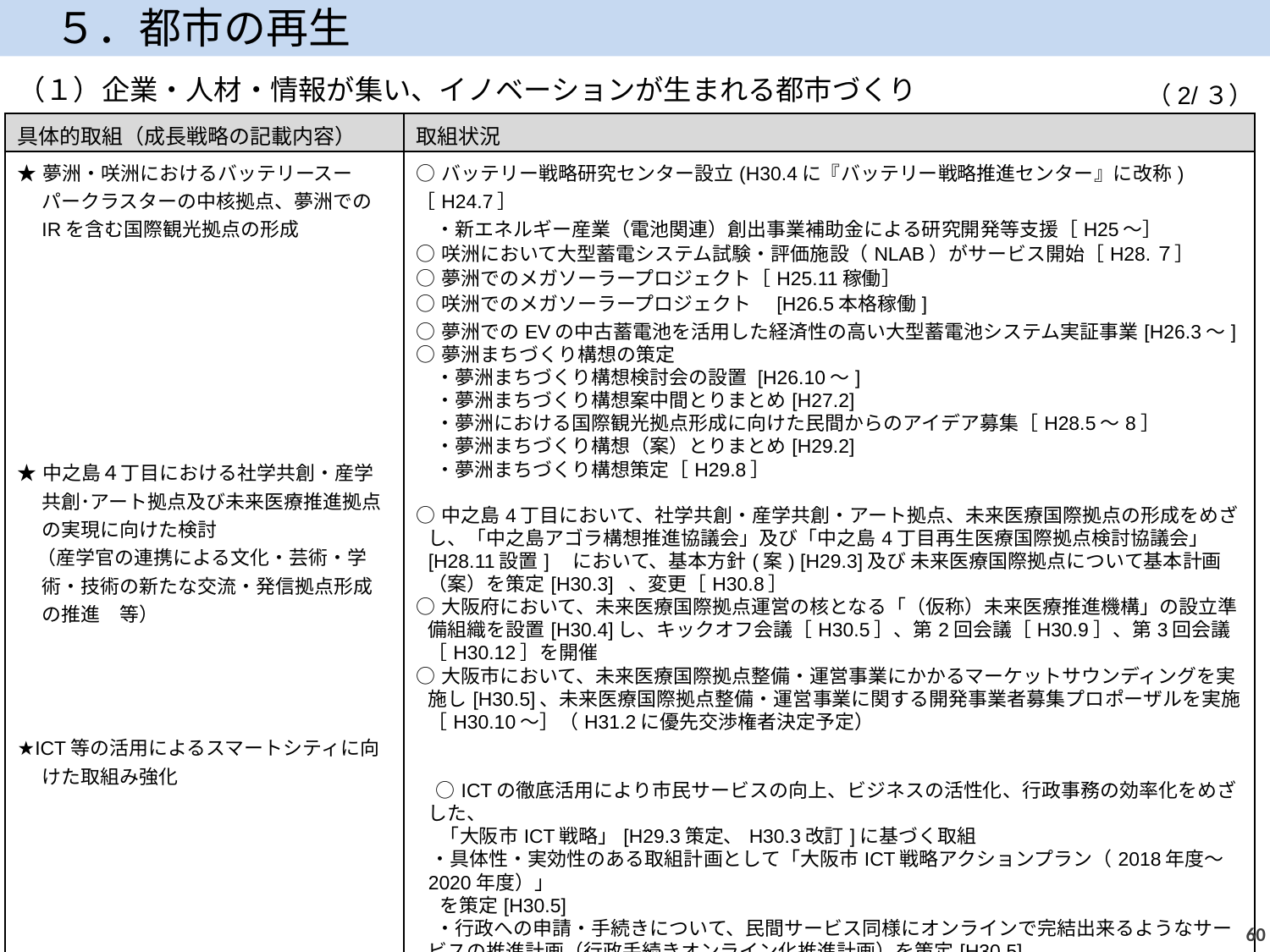

５．都市の再生
（１）企業・人材・情報が集い、イノベーションが生まれる都市づくり
（2/３）
| 具体的取組（成長戦略の記載内容） | 取組状況 |
| --- | --- |
| ★夢洲・咲洲におけるバッテリースーパークラスターの中核拠点、夢洲でのIRを含む国際観光拠点の形成 ★中之島４丁目における社学共創・産学共創･アート拠点及び未来医療推進拠点の実現に向けた検討 　（産学官の連携による文化・芸術・学術・技術の新たな交流・発信拠点形成の推進　等） 　 ★ICT等の活用によるスマートシティに向けた取組み強化 | ○バッテリー戦略研究センター設立(H30.4に『バッテリー戦略推進センター』に改称)［H24.7］ 　・新エネルギー産業（電池関連）創出事業補助金による研究開発等支援［H25～］ ○咲洲において大型蓄電システム試験・評価施設（NLAB）がサービス開始［H28.７］ ○夢洲でのメガソーラープロジェクト［H25.11稼働］ ○咲洲でのメガソーラープロジェクト　[H26.5本格稼働] ○夢洲でのEVの中古蓄電池を活用した経済性の高い大型蓄電池システム実証事業[H26.3～] ○夢洲まちづくり構想の策定 　・夢洲まちづくり構想検討会の設置 [H26.10～] 　・夢洲まちづくり構想案中間とりまとめ[H27.2] 　・夢洲における国際観光拠点形成に向けた民間からのアイデア募集［H28.5～8］ 　・夢洲まちづくり構想（案）とりまとめ[H29.2] 　・夢洲まちづくり構想策定［H29.8］ ○中之島4丁目において、社学共創・産学共創・アート拠点、未来医療国際拠点の形成をめざし、「中之島アゴラ構想推進協議会」及び「中之島4丁目再生医療国際拠点検討協議会」 [H28.11設置]　において、基本方針(案) [H29.3]及び 未来医療国際拠点について基本計画（案）を策定[H30.3] 、変更［H30.8］ ○大阪府において、未来医療国際拠点運営の核となる「（仮称）未来医療推進機構」の設立準備組織を設置[H30.4]し、キックオフ会議［H30.5］、第2回会議［H30.9］、第3回会議［H30.12］を開催 ○大阪市において、未来医療国際拠点整備・運営事業にかかるマーケットサウンディングを実施し[H30.5]、未来医療国際拠点整備・運営事業に関する開発事業者募集プロポーザルを実施［H30.10～］（H31.2に優先交渉権者決定予定） 　○ICTの徹底活用により市民サービスの向上、ビジネスの活性化、行政事務の効率化をめざした、 　 「大阪市ICT戦略」[H29.3策定、H30.3改訂]に基づく取組 ・具体性・実効性のある取組計画として「大阪市ICT戦略アクションプラン（2018年度～2020年度）」 を策定[H30.5] 　・行政への申請・手続きについて、民間サービス同様にオンラインで完結出来るようなサービスの推進計画（行政手続きオンライン化推進計画）を策定[H30.5] 　・職員の業務支援を目的にAIサービスを試行的に活用[H30.3～] 　・官民データ活用推進基本法に基づいたデータ利活用の推進[H30.4～] |
60